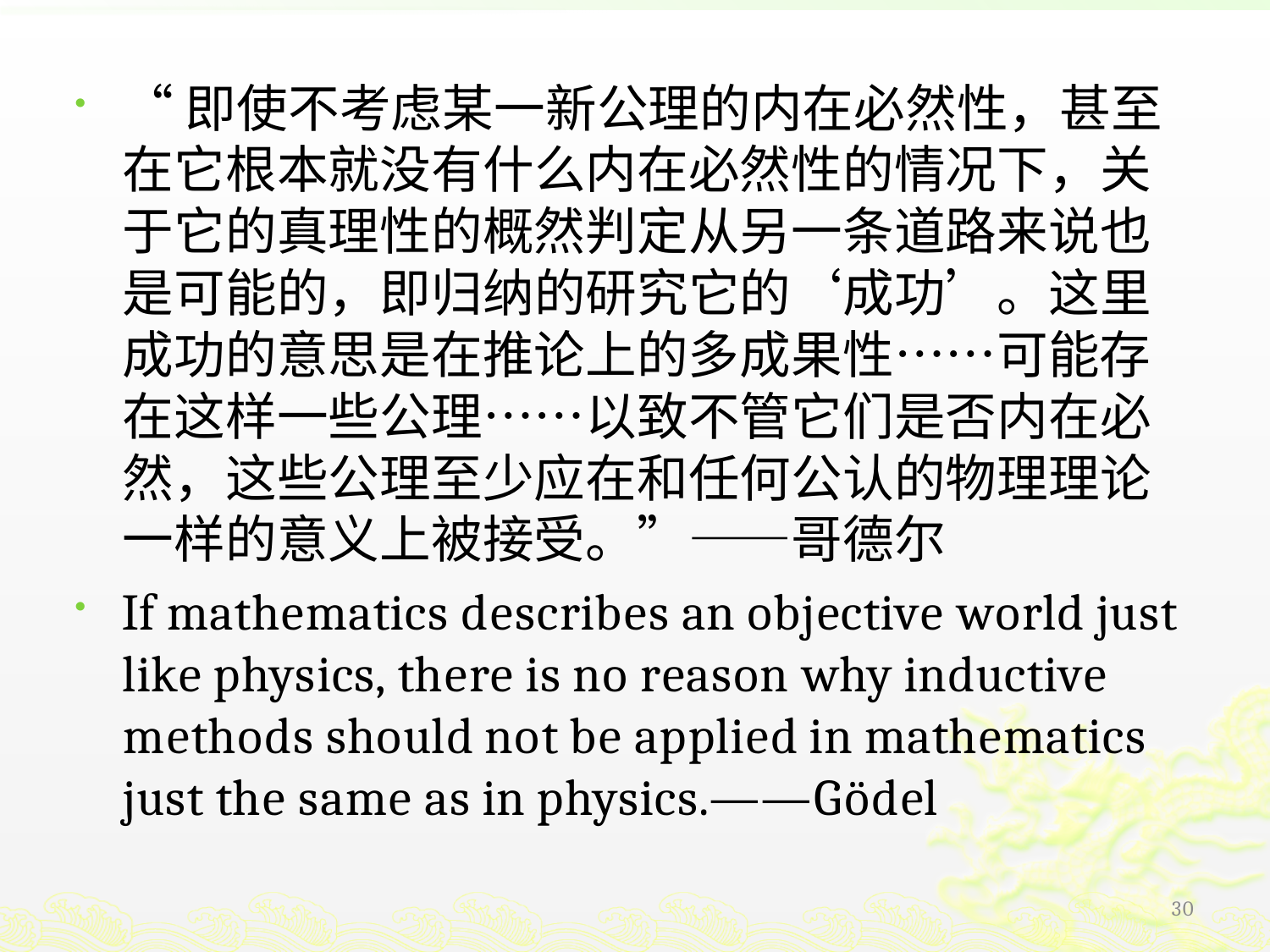

“即使不考虑某一新公理的内在必然性，甚至在它根本就没有什么内在必然性的情况下，关于它的真理性的概然判定从另一条道路来说也是可能的，即归纳的研究它的‘成功’。这里成功的意思是在推论上的多成果性……可能存在这样一些公理……以致不管它们是否内在必然，这些公理至少应在和任何公认的物理理论一样的意义上被接受。”——哥德尔
If mathematics describes an objective world just like physics, there is no reason why inductive methods should not be applied in mathematics just the same as in physics.——Gödel
30